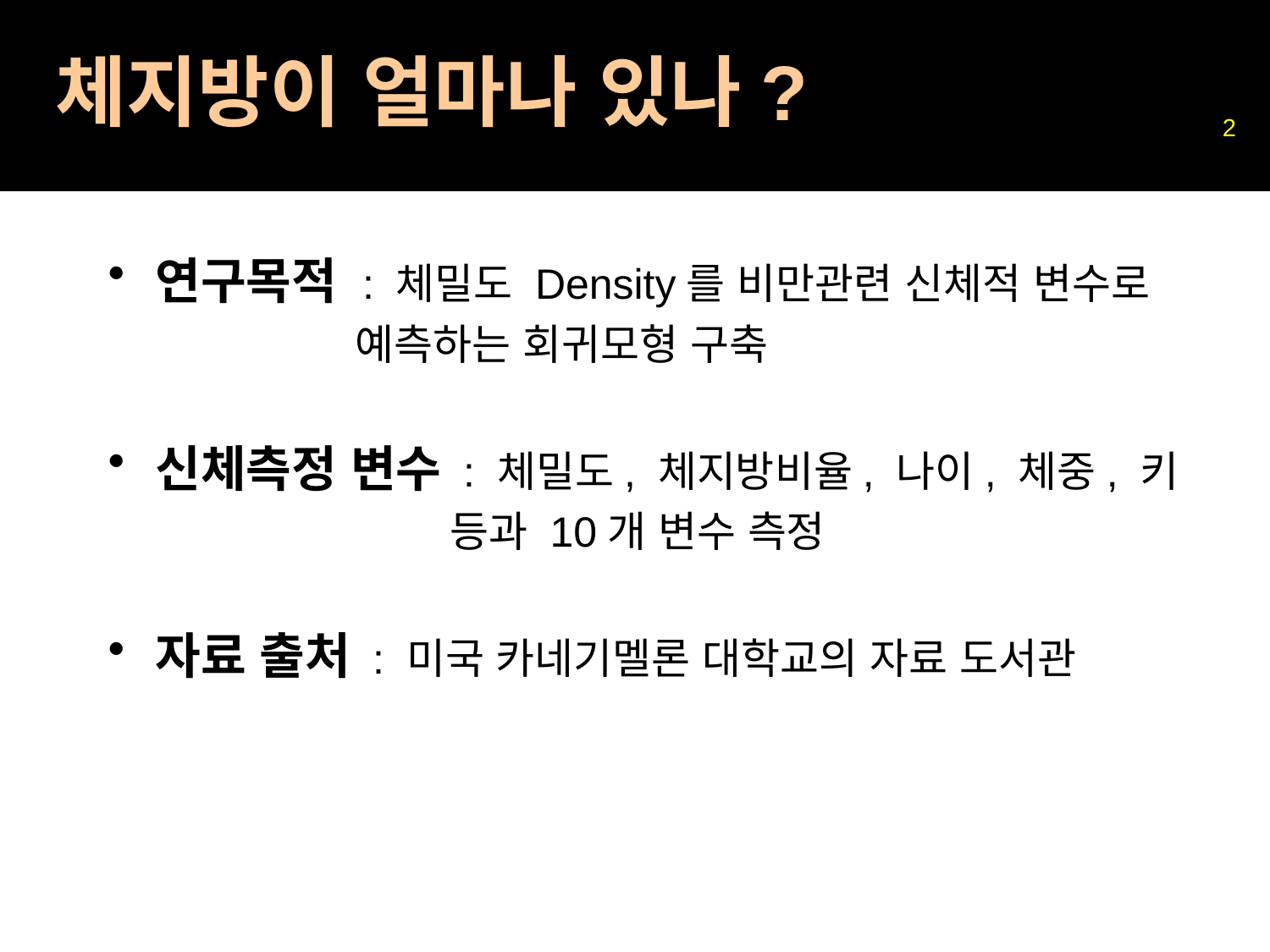

# 체지방이 얼마나 있나?
2
연구목적 : 체밀도 Density를 비만관련 신체적 변수로
                    예측하는 회귀모형 구축

신체측정 변수 : 체밀도, 체지방비율, 나이, 체중, 키
                            등과 10개 변수 측정

자료 출처 : 미국 카네기멜론 대학교의 자료 도서관